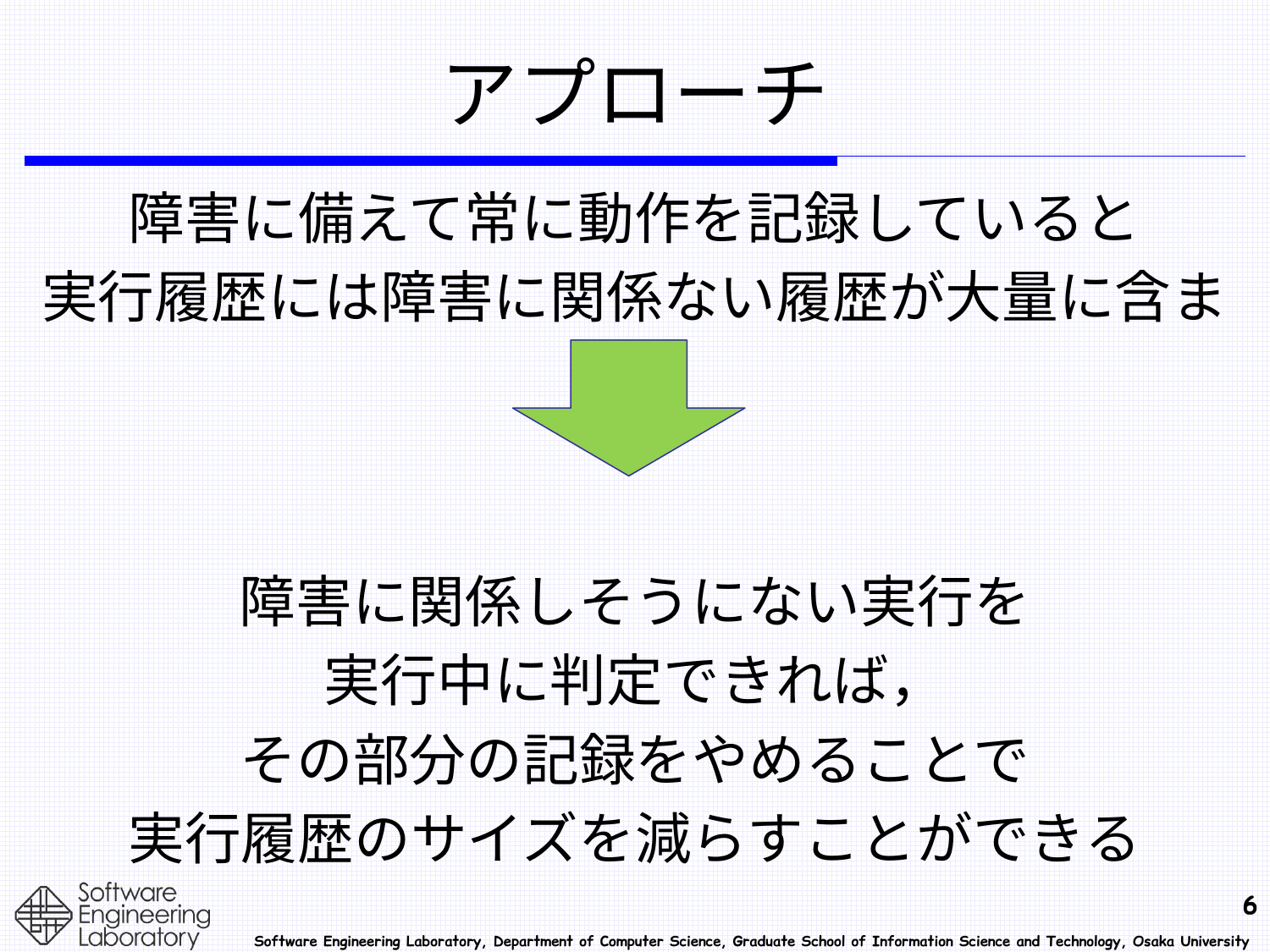

# アプローチ
障害に備えて常に動作を記録していると
実行履歴には障害に関係ない履歴が大量に含まれる

障害に関係しそうにない実行を
実行中に判定できれば，
その部分の記録をやめることで
実行履歴のサイズを減らすことができる